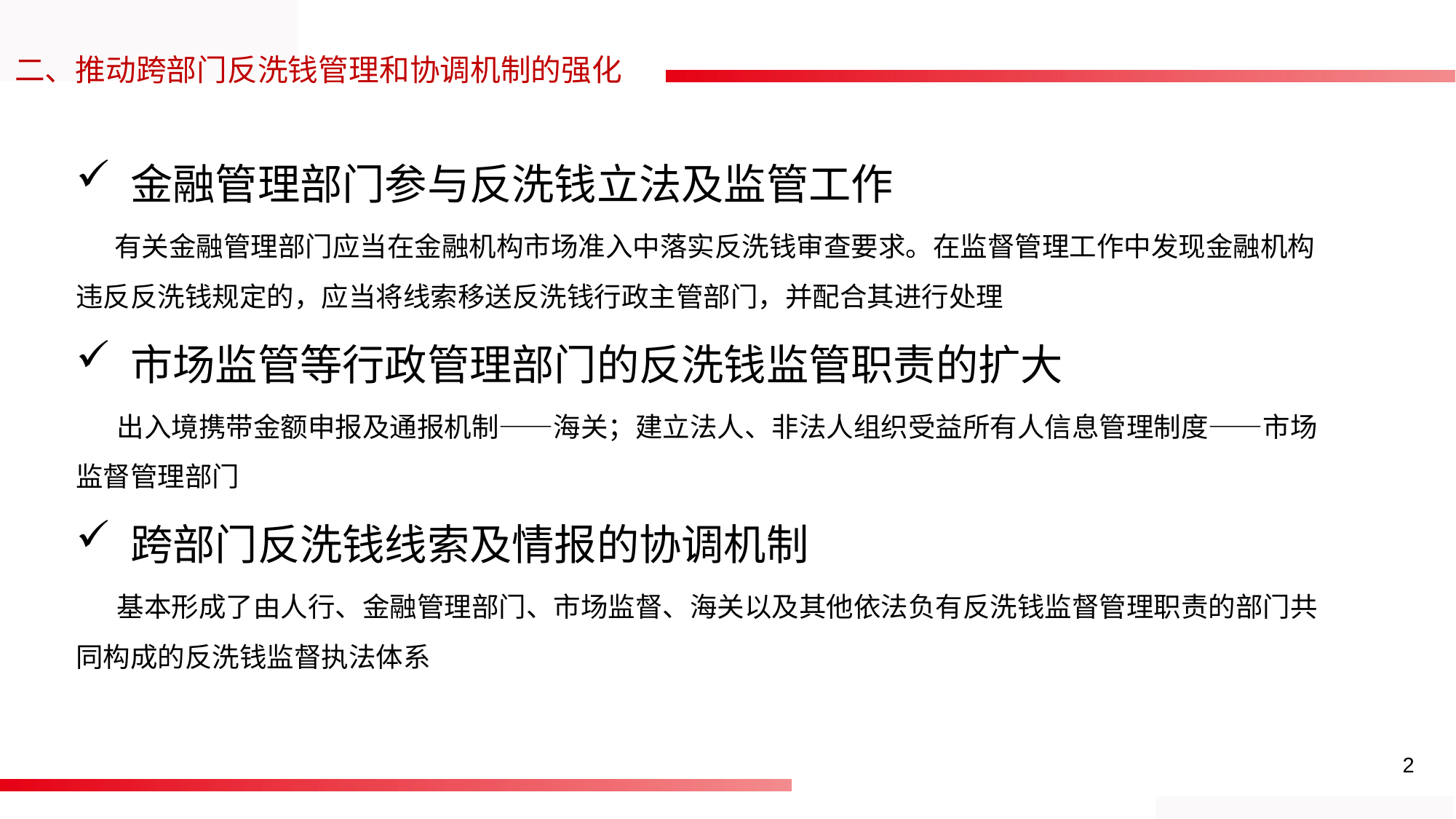

二、推动跨部门反洗钱管理和协调机制的强化

金融管理部门参与反洗钱立法及监管工作
     有关金融管理部门应当在金融机构市场准入中落实反洗钱审查要求。在监督管理工作中发现金融机构违反反洗钱规定的，应当将线索移送反洗钱行政主管部门，并配合其进行处理
市场监管等行政管理部门的反洗钱监管职责的扩大
     出入境携带金额申报及通报机制——海关；建立法人、非法人组织受益所有人信息管理制度——市场监督管理部门
跨部门反洗钱线索及情报的协调机制
     基本形成了由人行、金融管理部门、市场监督、海关以及其他依法负有反洗钱监督管理职责的部门共同构成的反洗钱监督执法体系
2